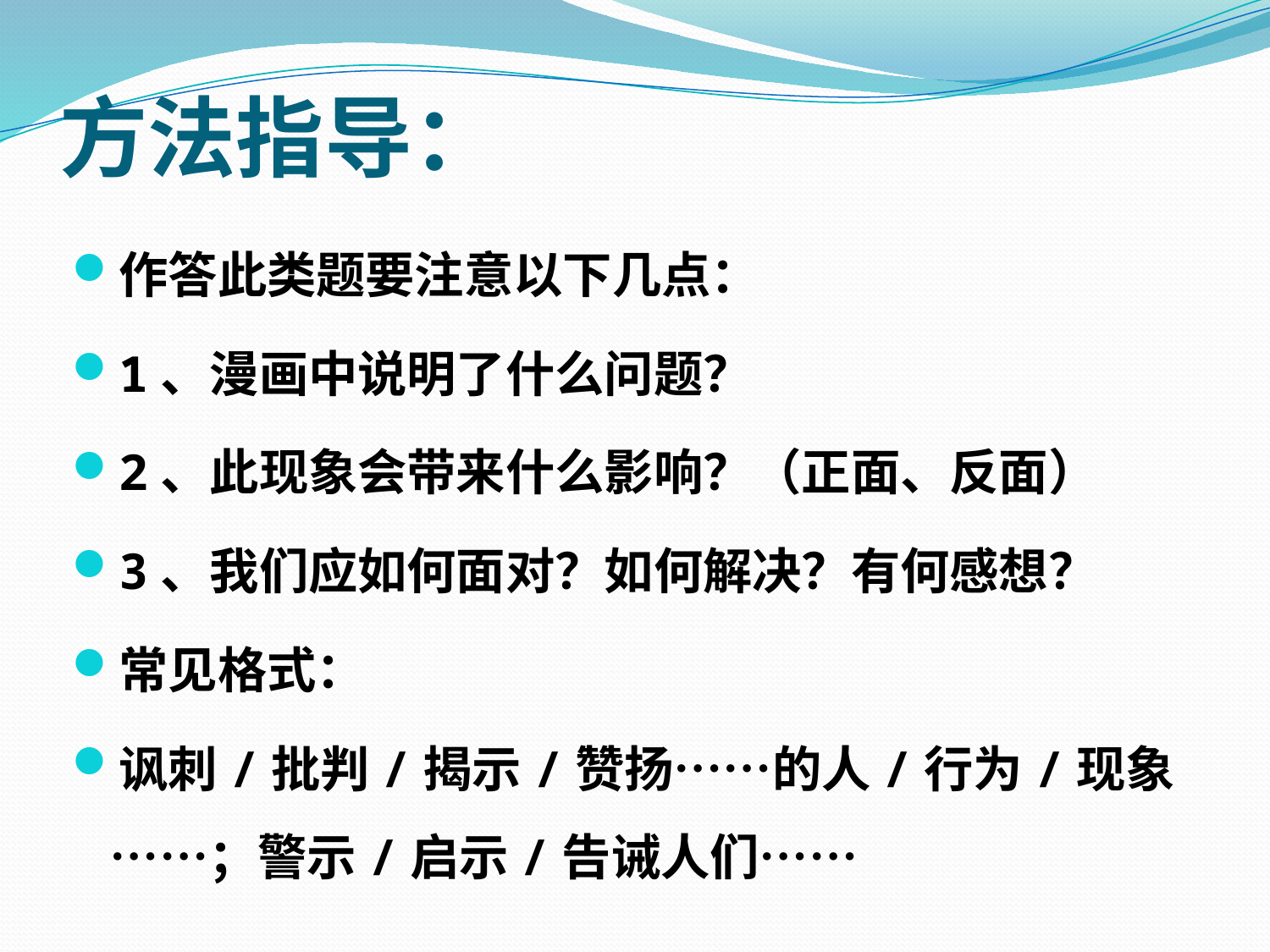

# 方法指导：
作答此类题要注意以下几点：
1、漫画中说明了什么问题？
2、此现象会带来什么影响？（正面、反面）
3、我们应如何面对？如何解决？有何感想？
常见格式：
讽刺/批判/揭示/赞扬……的人/行为/现象……；警示/启示/告诫人们……